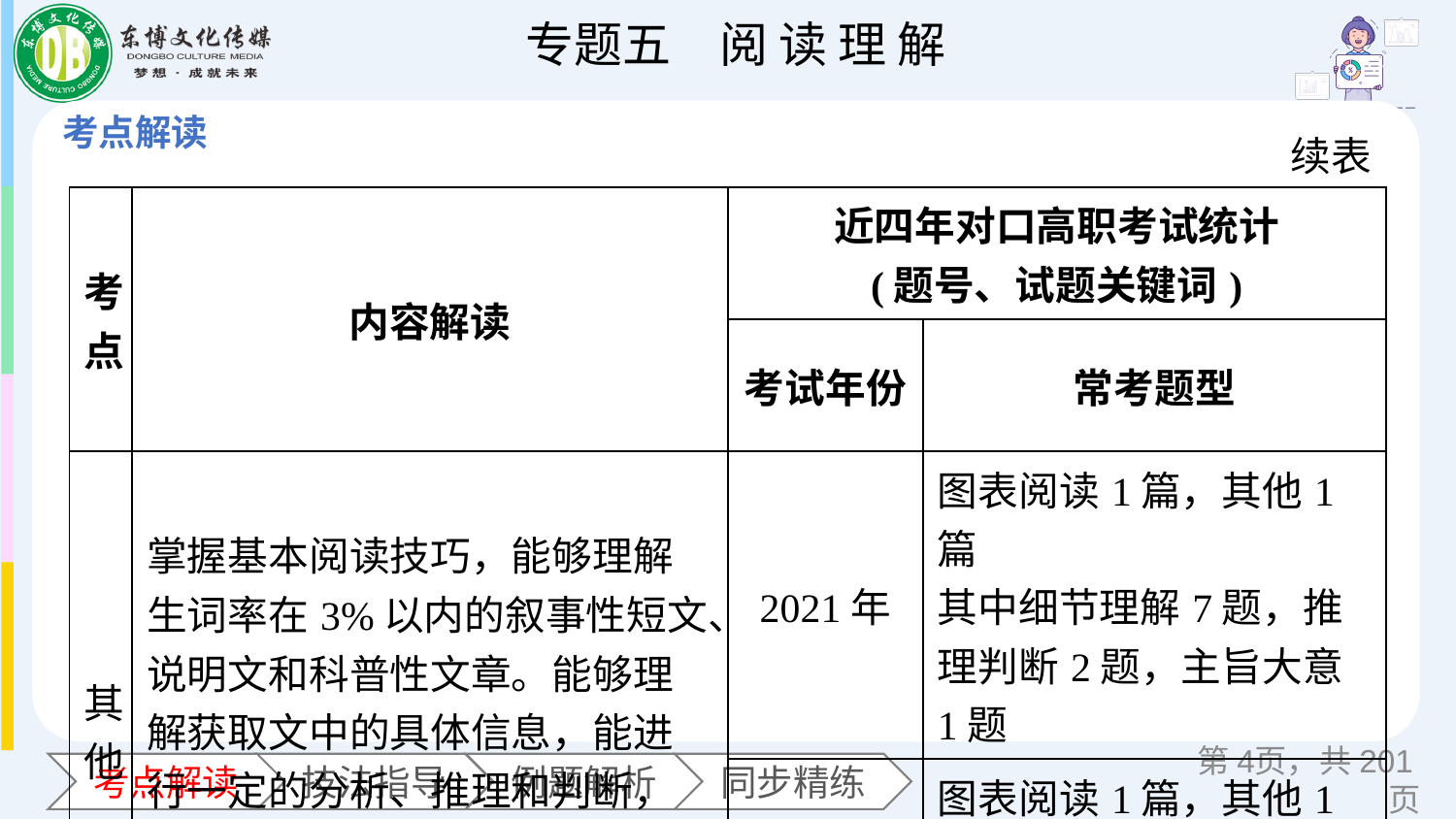

续表
| 考点 | 内容解读 | 近四年对口高职考试统计 (题号、试题关键词) |  |
| --- | --- | --- | --- |
|  |  | 考试年份 | 常考题型 |
| 其他 | 掌握基本阅读技巧，能够理解生词率在3%以内的叙事性短文、说明文和科普性文章。能够理解获取文中的具体信息，能进行一定的分析、推理和判断，领会作者的观点和态度，掌握中心大意 | 2021年 | 图表阅读1篇，其他1篇 其中细节理解7题，推理判断2题，主旨大意1题 |
|  |  | 2022年 | 图表阅读1篇，其他1篇 其中细节理解9题，推理判断1题 |
第4页，共201页